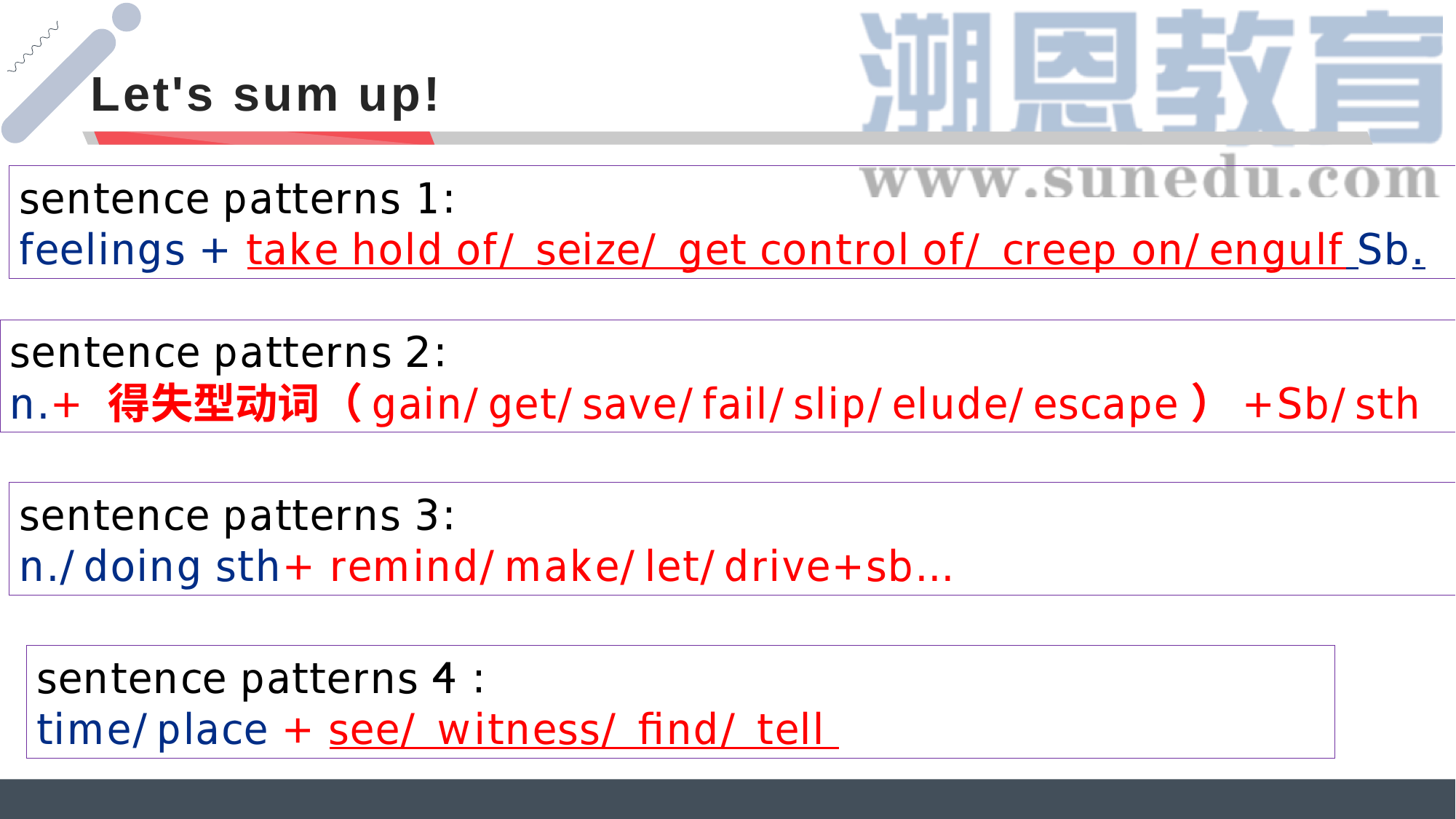

# Let's sum up!
sentence patterns 1:
feelings + take hold of/ seize/ get control of/ creep on/engulf Sb.
sentence patterns 2:
n.+ 得失型动词（gain/get/save/fail/slip/elude/escape）+Sb/sth
sentence patterns 3:
n./doing sth+ remind/make/let/drive+sb...
sentence patterns 4 :
time/place + see/ witness/ find/ tell